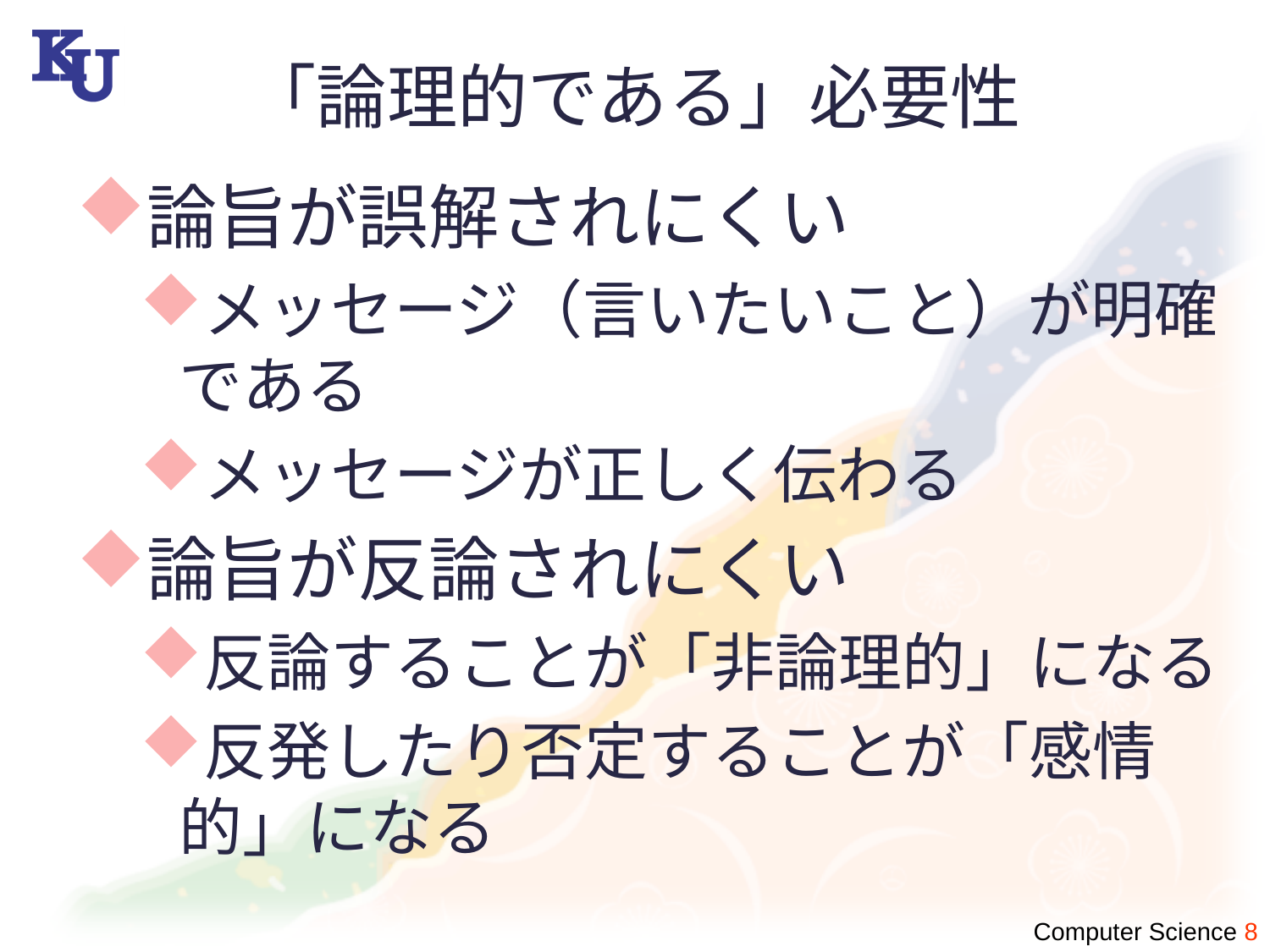

# 「論理的である」必要性
論旨が誤解されにくい
メッセージ（言いたいこと）が明確である
メッセージが正しく伝わる
論旨が反論されにくい
反論することが「非論理的」になる
反発したり否定することが「感情的」になる